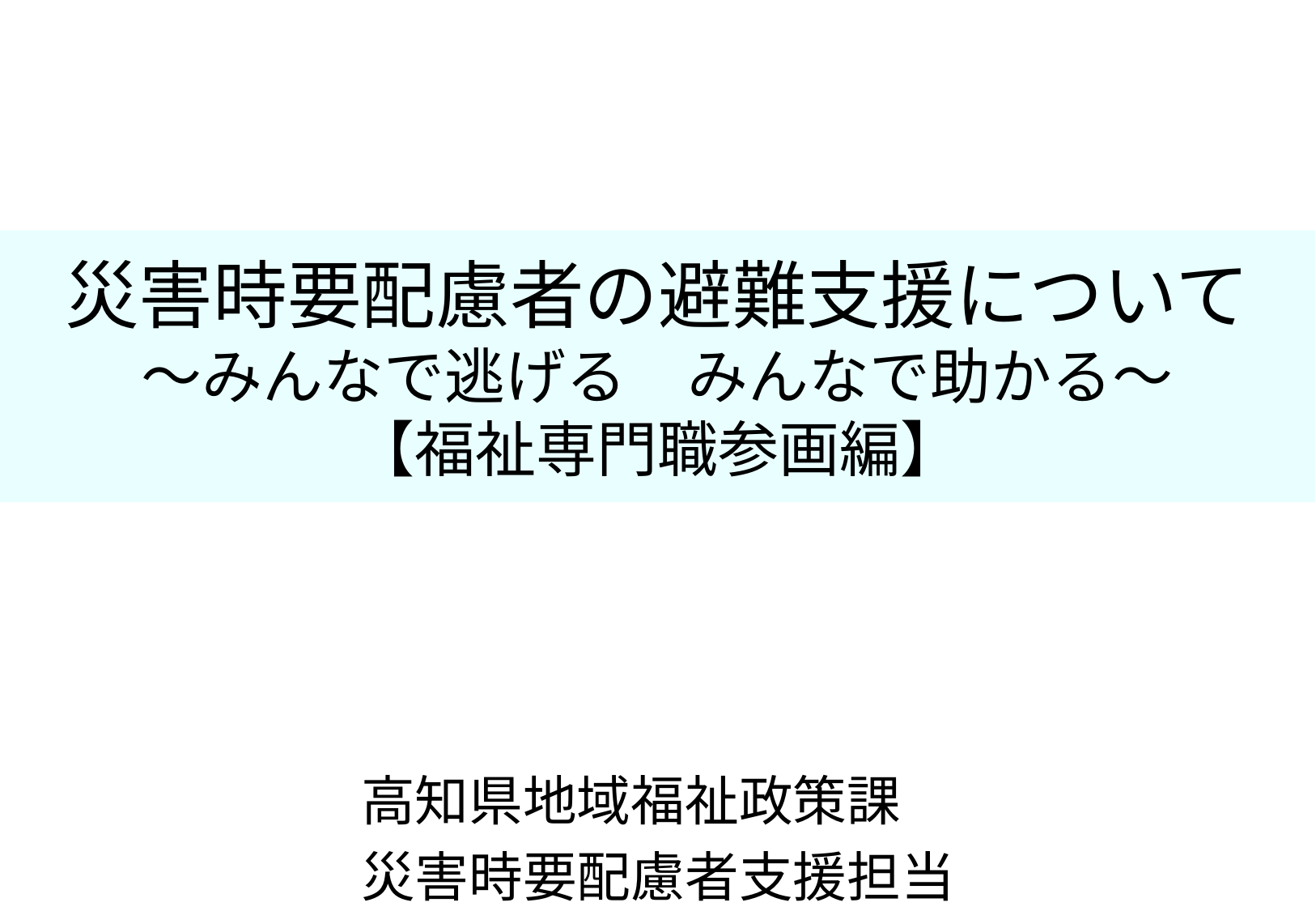

# 災害時要配慮者の避難支援について
～みんなで逃げる　みんなで助かる～
【福祉専門職参画編】
高知県地域福祉政策課
災害時要配慮者支援担当